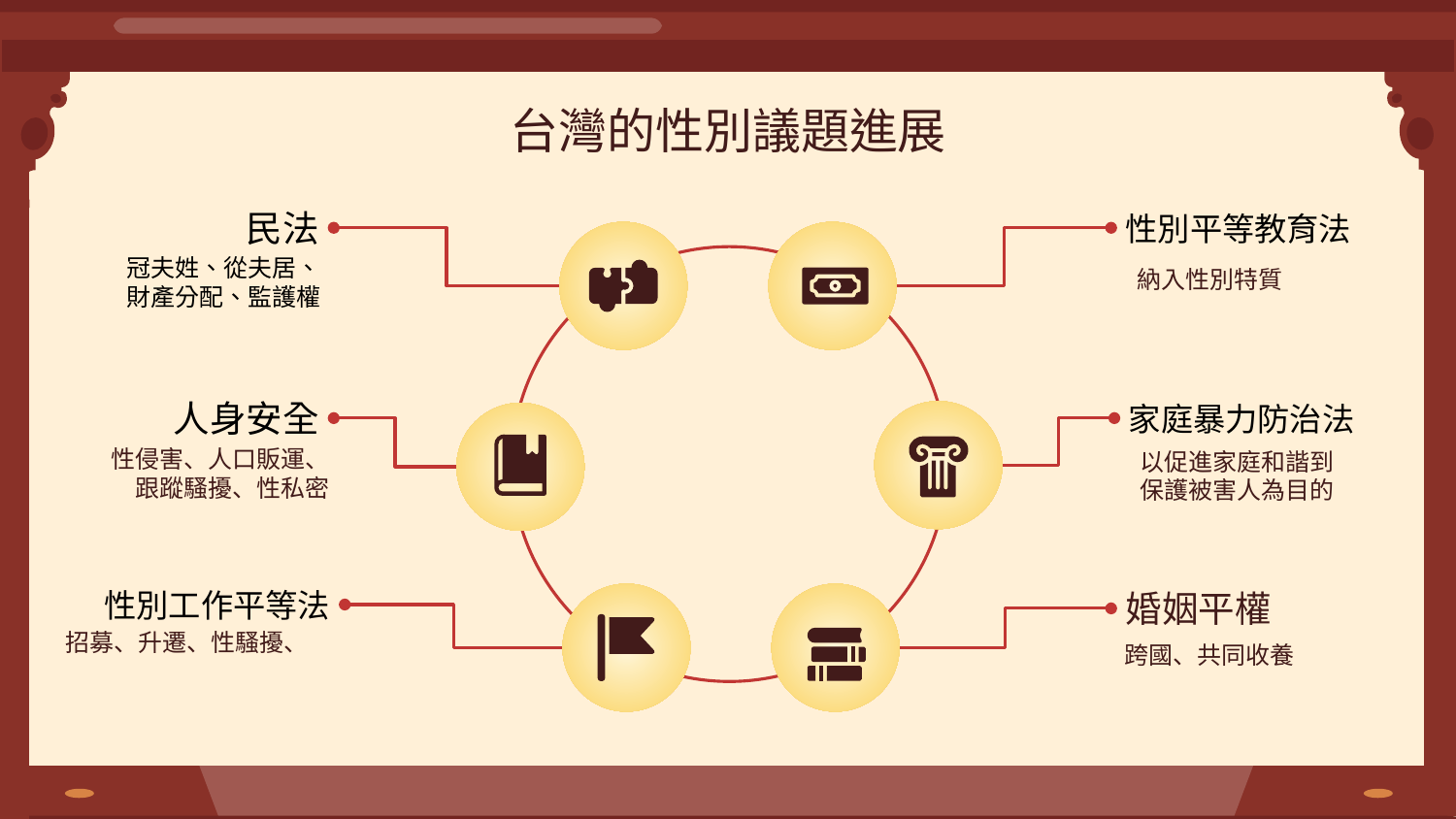

# 台灣的性別議題進展
民法
冠夫姓、從夫居、財產分配、監護權
性別平等教育法
納入性別特質

人身安全
性侵害、人口販運、跟蹤騷擾、性私密
家庭暴力防治法
以促進家庭和諧到保護被害人為目的

性別工作平等法
招募、升遷、性騷擾、
婚姻平權
跨國、共同收養